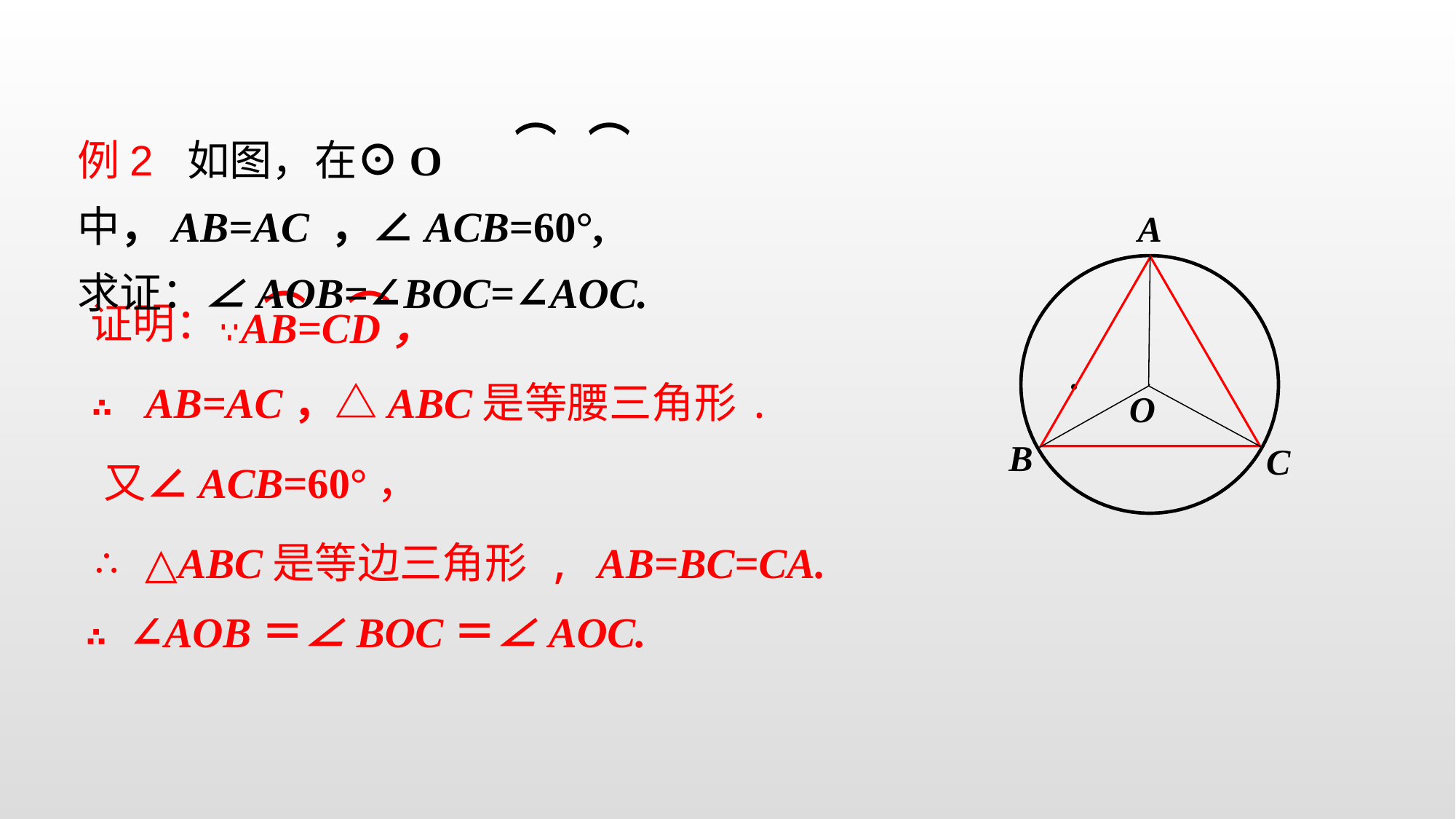

⌒   ⌒
例2  如图，在⊙O中，AB=AC ，∠ACB=60°,
求证：∠AOB=∠BOC=∠AOC.
A
·

O

B
C
⌒    ⌒
∵AB=CD，
证明：
∴   AB=AC，△ABC是等腰三角形.
又∠ACB=60°，
∴ △ABC是等边三角形 , AB=BC=CA.
∴  ∠AOB＝∠BOC＝∠AOC.